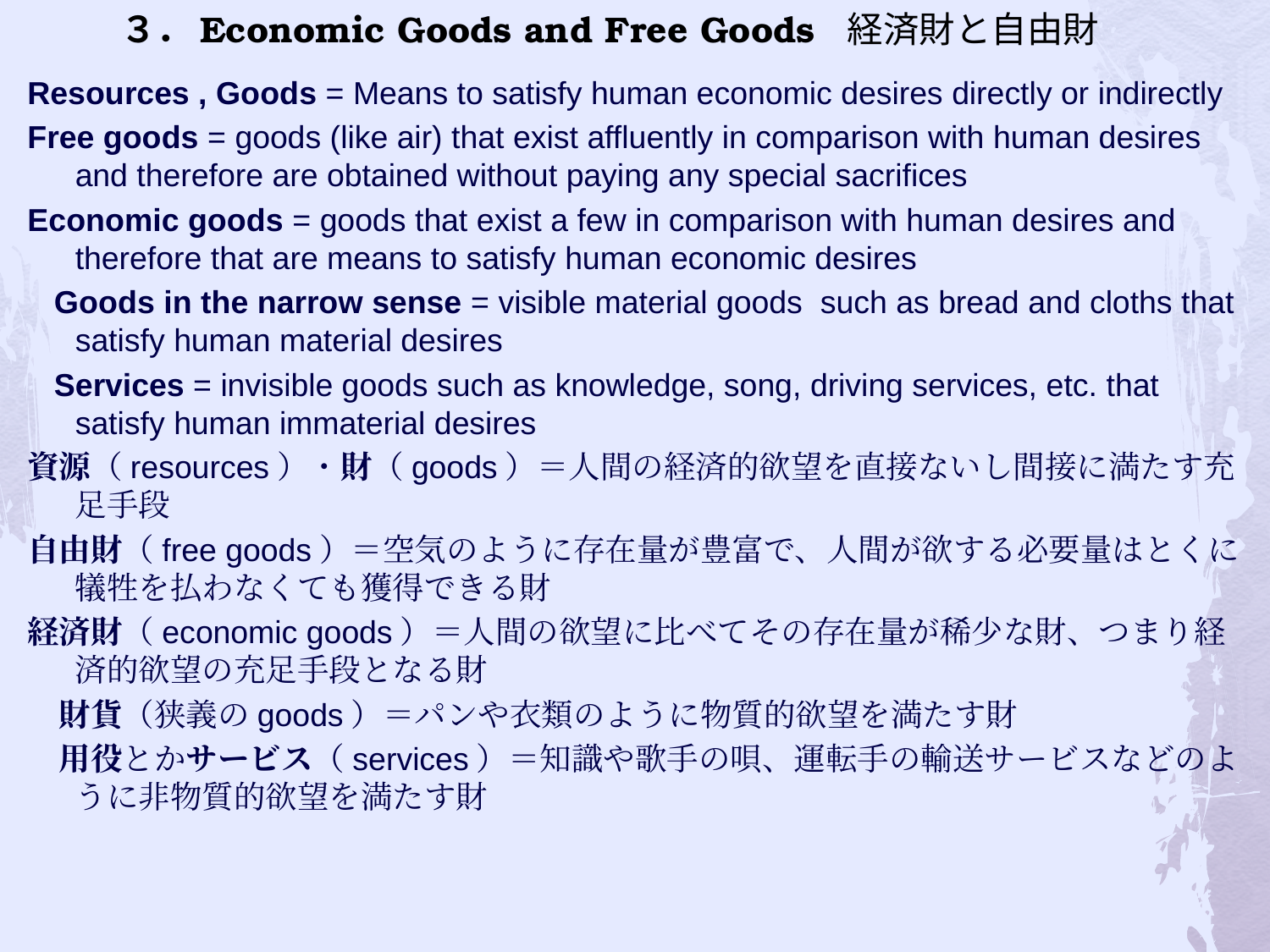

# ３．Economic Goods and Free Goods  経済財と自由財
Resources , Goods = Means to satisfy human economic desires directly or indirectly
Free goods = goods (like air) that exist affluently in comparison with human desires and therefore are obtained without paying any special sacrifices
Economic goods = goods that exist a few in comparison with human desires and therefore that are means to satisfy human economic desires
   Goods in the narrow sense = visible material goods  such as bread and cloths that satisfy human material desires
   Services = invisible goods such as knowledge, song, driving services, etc. that satisfy human immaterial desires
資源（resources）・財（goods）＝人間の経済的欲望を直接ないし間接に満たす充足手段
自由財（free goods）＝空気のように存在量が豊富で、人間が欲する必要量はとくに犠牲を払わなくても獲得できる財
経済財（economic goods）＝人間の欲望に比べてその存在量が稀少な財、つまり経済的欲望の充足手段となる財
　財貨（狭義のgoods）＝パンや衣類のように物質的欲望を満たす財
　用役とかサービス（services）＝知識や歌手の唄、運転手の輸送サービスなどのように非物質的欲望を満たす財